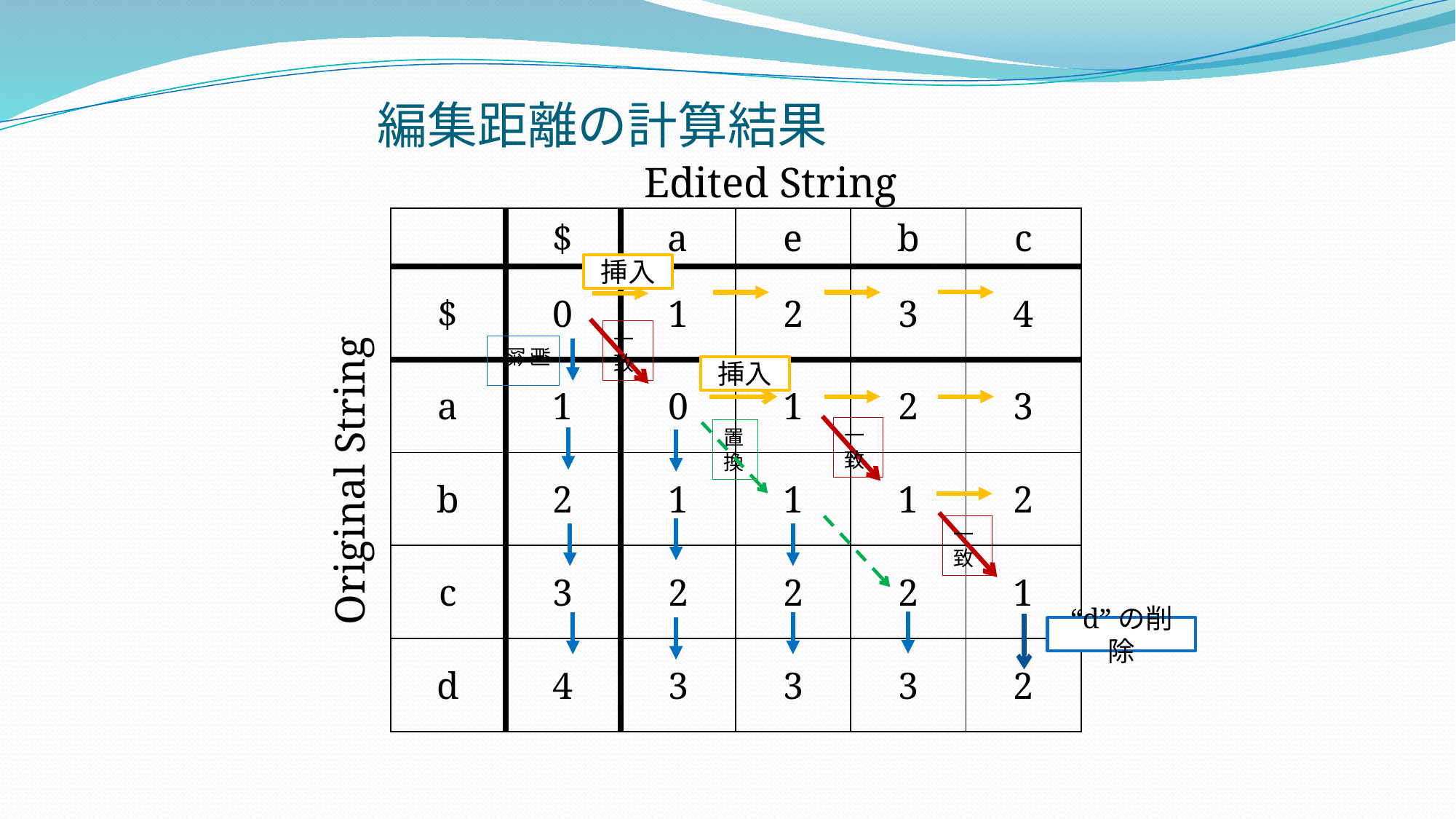

# 編集距離の計算結果
Edited String
|  | $ | a | e | b | c |
| --- | --- | --- | --- | --- | --- |
| $ | 0 | 1 | 2 | 3 | 4 |
| a | 1 | 0 | 1 | 2 | 3 |
| b | 2 | 1 | 1 | 1 | 2 |
| c | 3 | 2 | 2 | 2 | 1 |
| d | 4 | 3 | 3 | 3 | 2 |
挿入
一致
削除
挿入
一致
置換
Original String
一致
“d”の削除